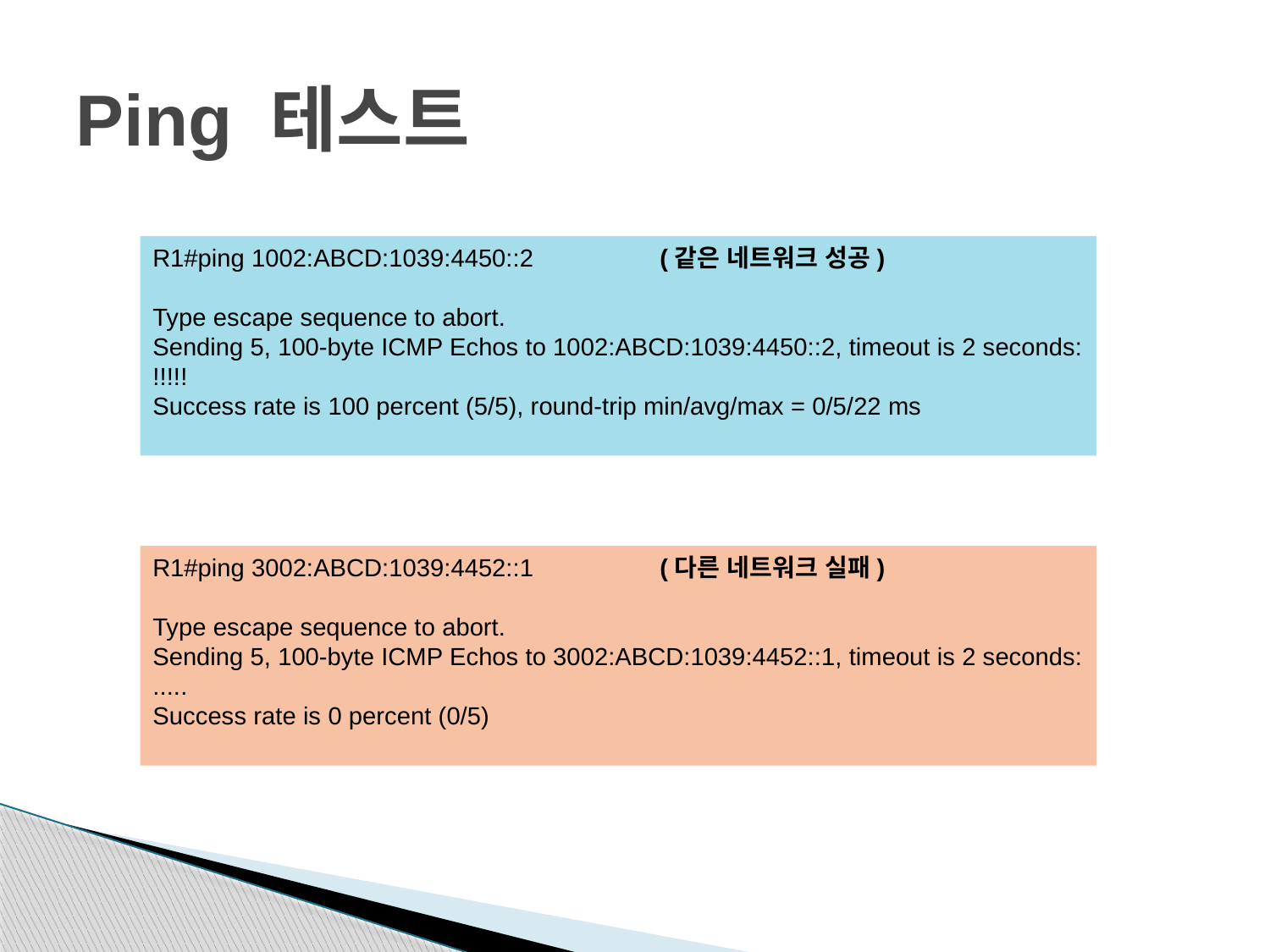

# Ping 테스트
R1#ping 1002:ABCD:1039:4450::2                  (같은 네트워크 성공)

Type escape sequence to abort.
Sending 5, 100-byte ICMP Echos to 1002:ABCD:1039:4450::2, timeout is 2 seconds:
!!!!!
Success rate is 100 percent (5/5), round-trip min/avg/max = 0/5/22 ms

R1#ping 3002:ABCD:1039:4452::1                  (다른 네트워크 실패)

Type escape sequence to abort.
Sending 5, 100-byte ICMP Echos to 3002:ABCD:1039:4452::1, timeout is 2 seconds:
.....
Success rate is 0 percent (0/5)